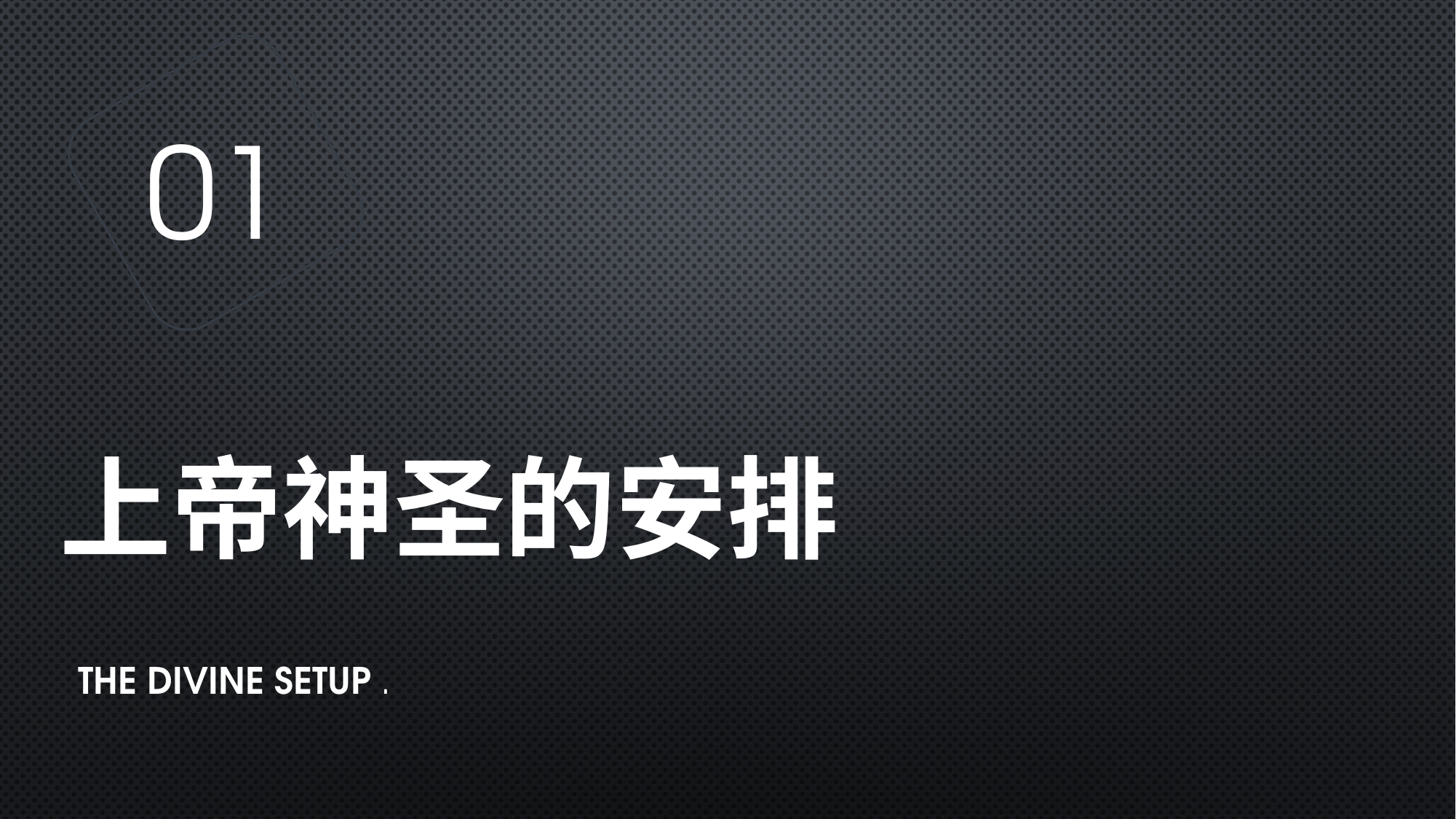

01
# 上帝神圣的安排
The Divine Setup .